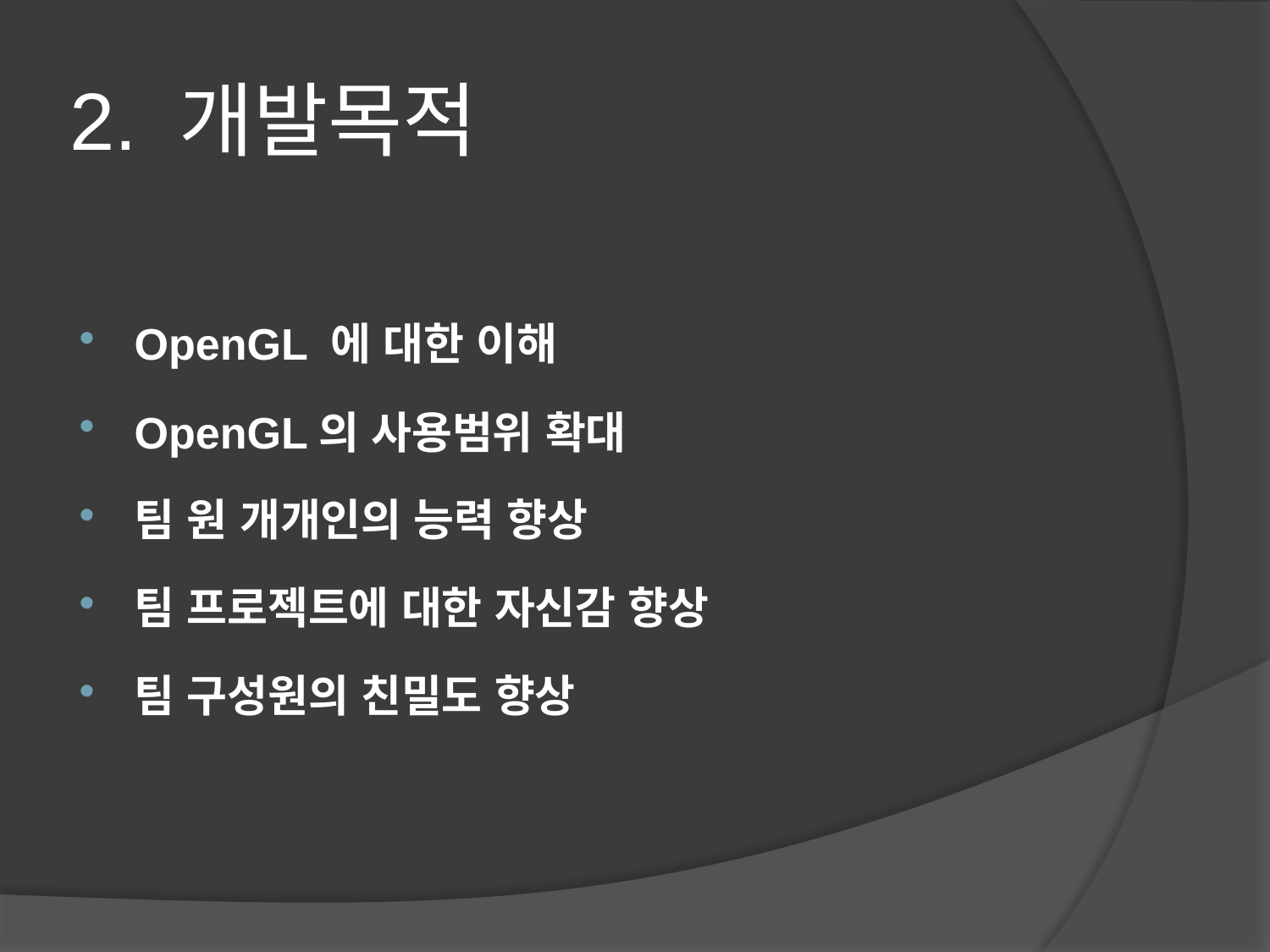

# 2. 개발목적

OpenGL 에 대한 이해
OpenGL의 사용범위 확대
팀 원 개개인의 능력 향상
팀 프로젝트에 대한 자신감 향상
팀 구성원의 친밀도 향상